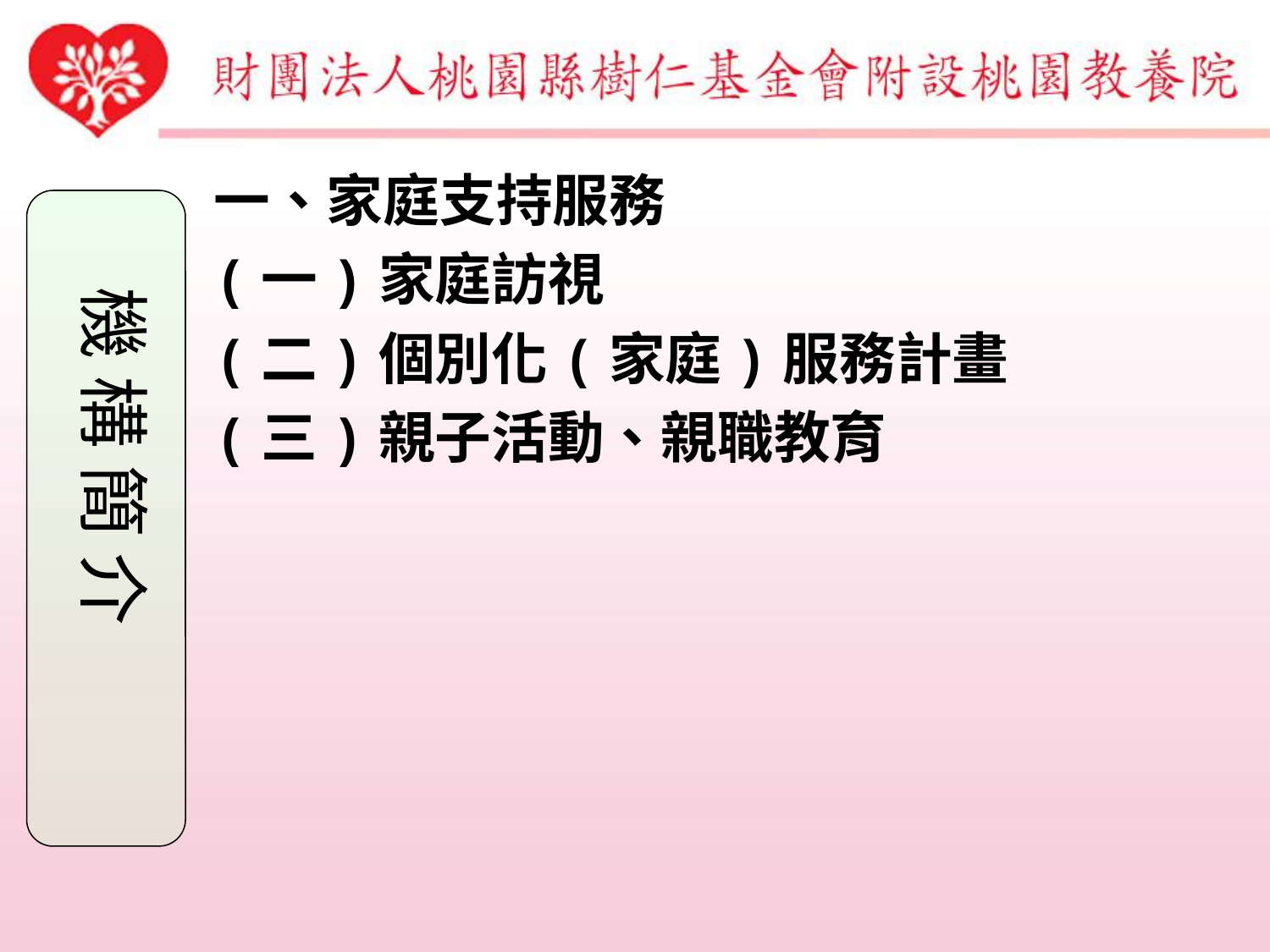

一、家庭支持服務
(一)家庭訪視
(二)個別化(家庭)服務計畫
(三)親子活動、親職教育

機 構 簡 介